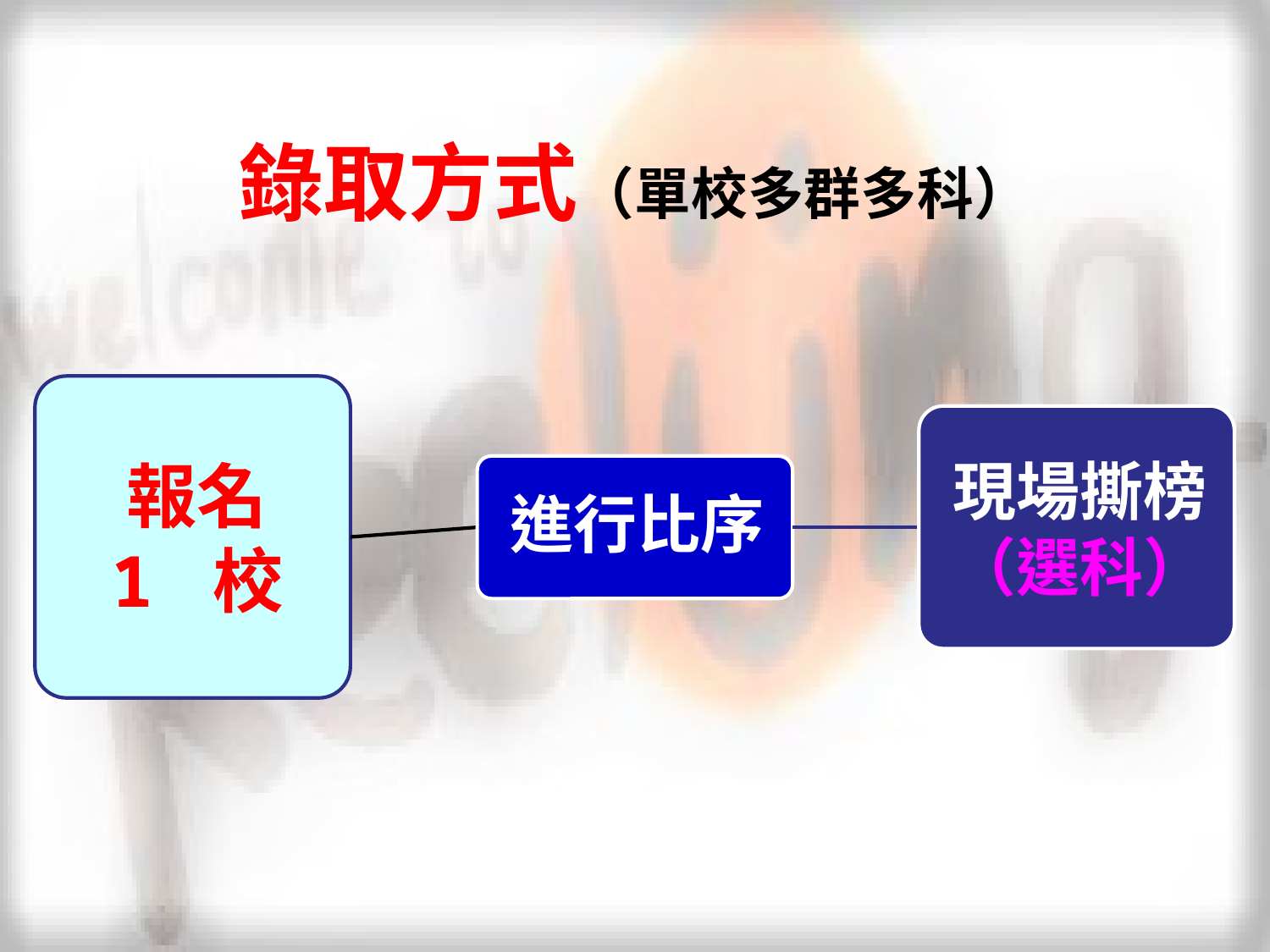

# 錄取方式（單校多群多科）
報名
1 校

進行比序

現場撕榜
（選科）